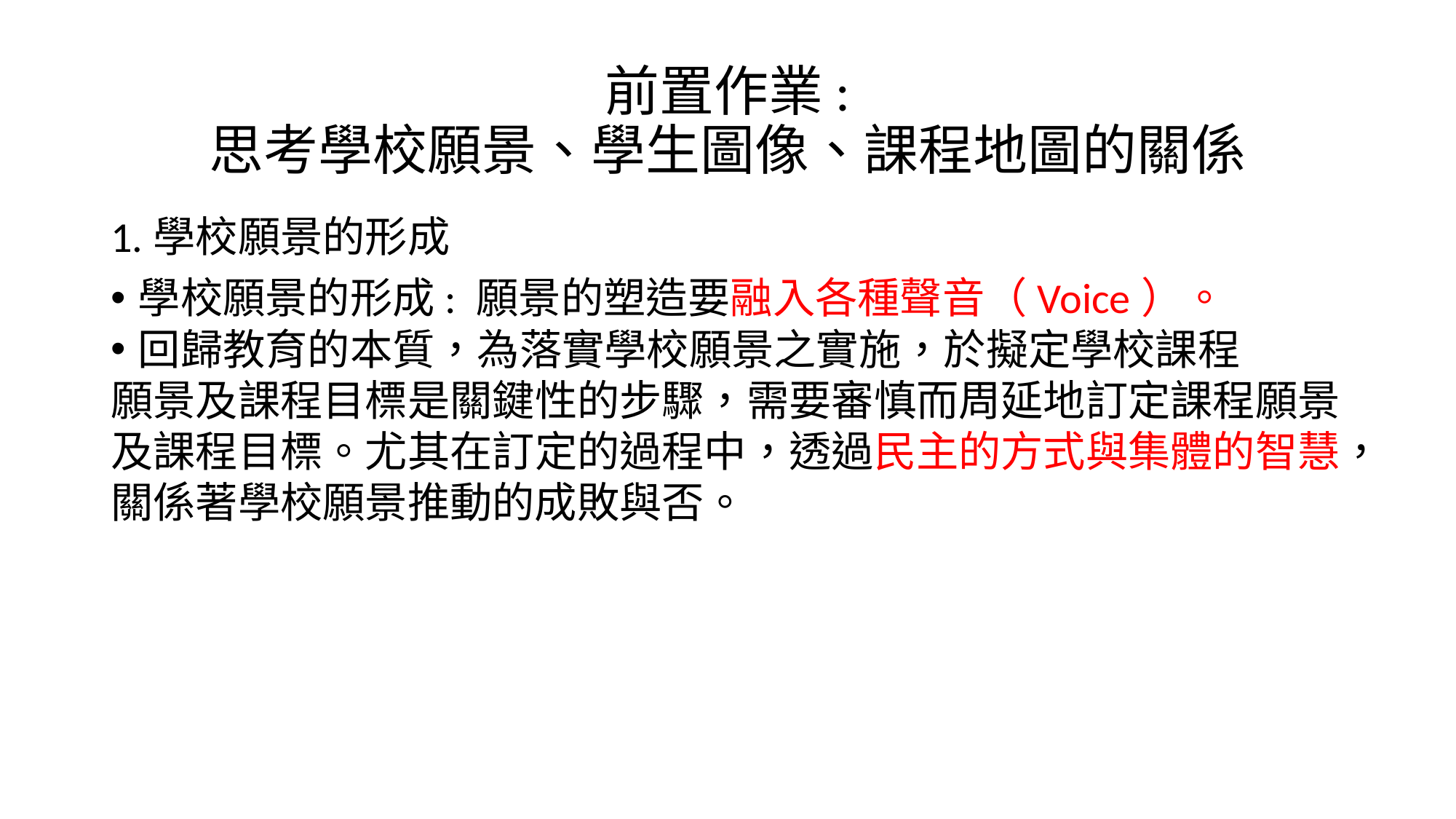

# 前置作業: 思考學校願景、學生圖像、課程地圖的關係
1.學校願景的形成
學校願景的形成: 願景的塑造要融入各種聲音（Voice）。
回歸教育的本質，為落實學校願景之實施，於擬定學校課程
願景及課程目標是關鍵性的步驟，需要審慎而周延地訂定課程願景及課程目標。尤其在訂定的過程中，透過民主的方式與集體的智慧，關係著學校願景推動的成敗與否。